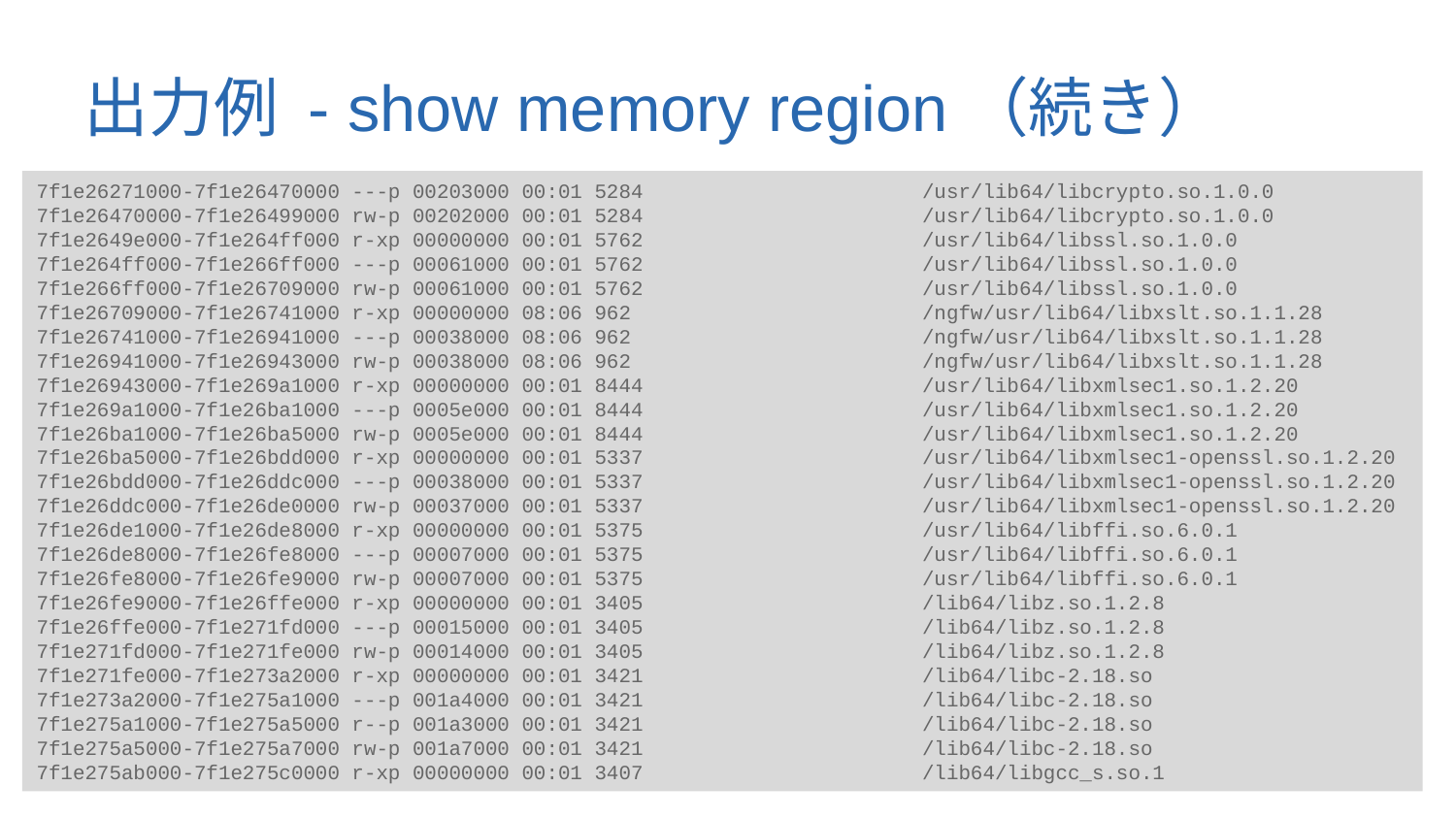

# 出力例 - show memory region（続き）
7f1e26271000-7f1e26470000 ---p 00203000 00:01 5284                       /usr/lib64/libcrypto.so.1.0.0
7f1e26470000-7f1e26499000 rw-p 00202000 00:01 5284                       /usr/lib64/libcrypto.so.1.0.0
7f1e2649e000-7f1e264ff000 r-xp 00000000 00:01 5762                       /usr/lib64/libssl.so.1.0.0
7f1e264ff000-7f1e266ff000 ---p 00061000 00:01 5762                       /usr/lib64/libssl.so.1.0.0
7f1e266ff000-7f1e26709000 rw-p 00061000 00:01 5762                       /usr/lib64/libssl.so.1.0.0
7f1e26709000-7f1e26741000 r-xp 00000000 08:06 962                        /ngfw/usr/lib64/libxslt.so.1.1.28
7f1e26741000-7f1e26941000 ---p 00038000 08:06 962                        /ngfw/usr/lib64/libxslt.so.1.1.28
7f1e26941000-7f1e26943000 rw-p 00038000 08:06 962                        /ngfw/usr/lib64/libxslt.so.1.1.28
7f1e26943000-7f1e269a1000 r-xp 00000000 00:01 8444                       /usr/lib64/libxmlsec1.so.1.2.20
7f1e269a1000-7f1e26ba1000 ---p 0005e000 00:01 8444                       /usr/lib64/libxmlsec1.so.1.2.20
7f1e26ba1000-7f1e26ba5000 rw-p 0005e000 00:01 8444                       /usr/lib64/libxmlsec1.so.1.2.20
7f1e26ba5000-7f1e26bdd000 r-xp 00000000 00:01 5337                       /usr/lib64/libxmlsec1-openssl.so.1.2.20
7f1e26bdd000-7f1e26ddc000 ---p 00038000 00:01 5337                       /usr/lib64/libxmlsec1-openssl.so.1.2.20
7f1e26ddc000-7f1e26de0000 rw-p 00037000 00:01 5337                       /usr/lib64/libxmlsec1-openssl.so.1.2.20
7f1e26de1000-7f1e26de8000 r-xp 00000000 00:01 5375                       /usr/lib64/libffi.so.6.0.1
7f1e26de8000-7f1e26fe8000 ---p 00007000 00:01 5375                       /usr/lib64/libffi.so.6.0.1
7f1e26fe8000-7f1e26fe9000 rw-p 00007000 00:01 5375                       /usr/lib64/libffi.so.6.0.1
7f1e26fe9000-7f1e26ffe000 r-xp 00000000 00:01 3405                       /lib64/libz.so.1.2.8
7f1e26ffe000-7f1e271fd000 ---p 00015000 00:01 3405                       /lib64/libz.so.1.2.8
7f1e271fd000-7f1e271fe000 rw-p 00014000 00:01 3405                       /lib64/libz.so.1.2.8
7f1e271fe000-7f1e273a2000 r-xp 00000000 00:01 3421                       /lib64/libc-2.18.so
7f1e273a2000-7f1e275a1000 ---p 001a4000 00:01 3421                       /lib64/libc-2.18.so
7f1e275a1000-7f1e275a5000 r--p 001a3000 00:01 3421                       /lib64/libc-2.18.so
7f1e275a5000-7f1e275a7000 rw-p 001a7000 00:01 3421                       /lib64/libc-2.18.so
7f1e275ab000-7f1e275c0000 r-xp 00000000 00:01 3407                       /lib64/libgcc_s.so.1